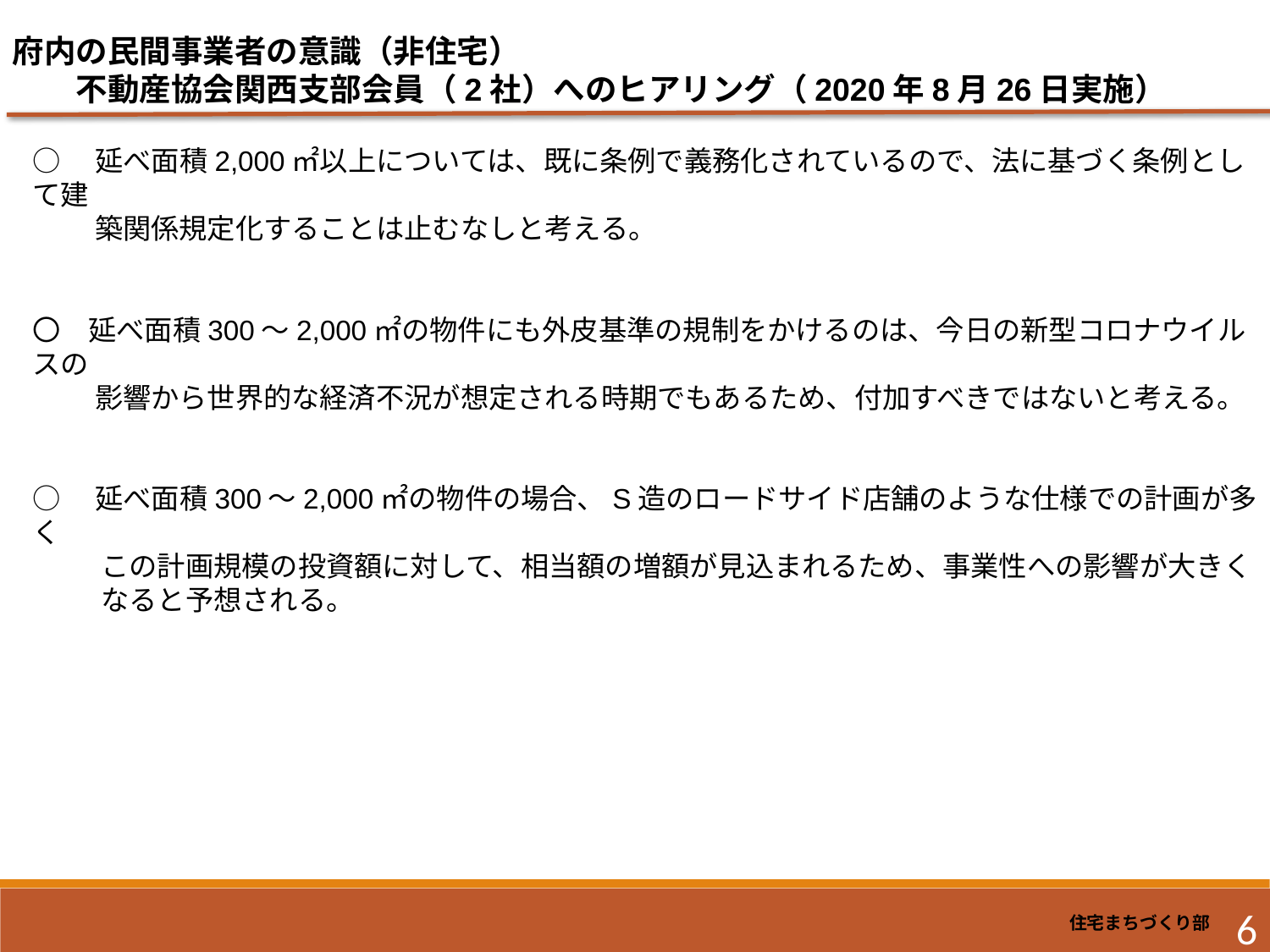

府内の民間事業者の意識（非住宅）
　　不動産協会関西支部会員（2社）へのヒアリング（2020年8月26日実施）

○　延べ面積2,000㎡以上については、既に条例で義務化されているので、法に基づく条例として建
　　 築関係規定化することは止むなしと考える。

〇　延べ面積300～2,000㎡の物件にも外皮基準の規制をかけるのは、今日の新型コロナウイルスの
　　 影響から世界的な経済不況が想定される時期でもあるため、付加すべきではないと考える。

○　延べ面積300～2,000㎡の物件の場合、S造のロードサイド店舗のような仕様での計画が多く
　　  この計画規模の投資額に対して、相当額の増額が見込まれるため、事業性への影響が大きく
　　  なると予想される。
6
住宅まちづくり部